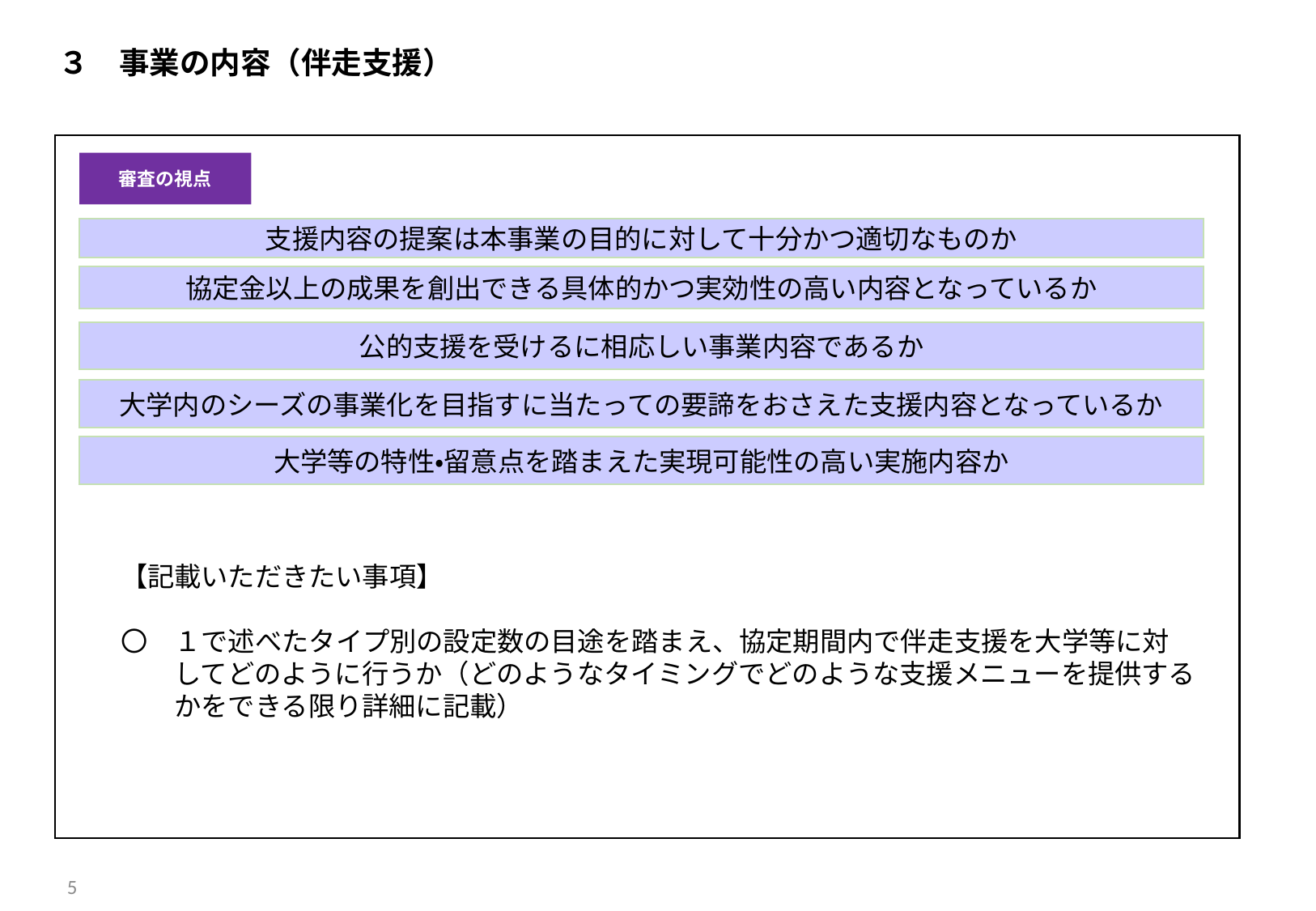

３　事業の内容（伴走支援）

【記載いただきたい事項】

〇　１で述べたタイプ別の設定数の目途を踏まえ、協定期間内で伴走支援を大学等に対
　　してどのように行うか（どのようなタイミングでどのような支援メニューを提供する
　　かをできる限り詳細に記載）

審査の視点
支援内容の提案は本事業の目的に対して十分かつ適切なものか
協定金以上の成果を創出できる具体的かつ実効性の高い内容となっているか
公的支援を受けるに相応しい事業内容であるか
大学内のシーズの事業化を目指すに当たっての要諦をおさえた支援内容となっているか
大学等の特性・留意点を踏まえた実現可能性の高い実施内容か
5